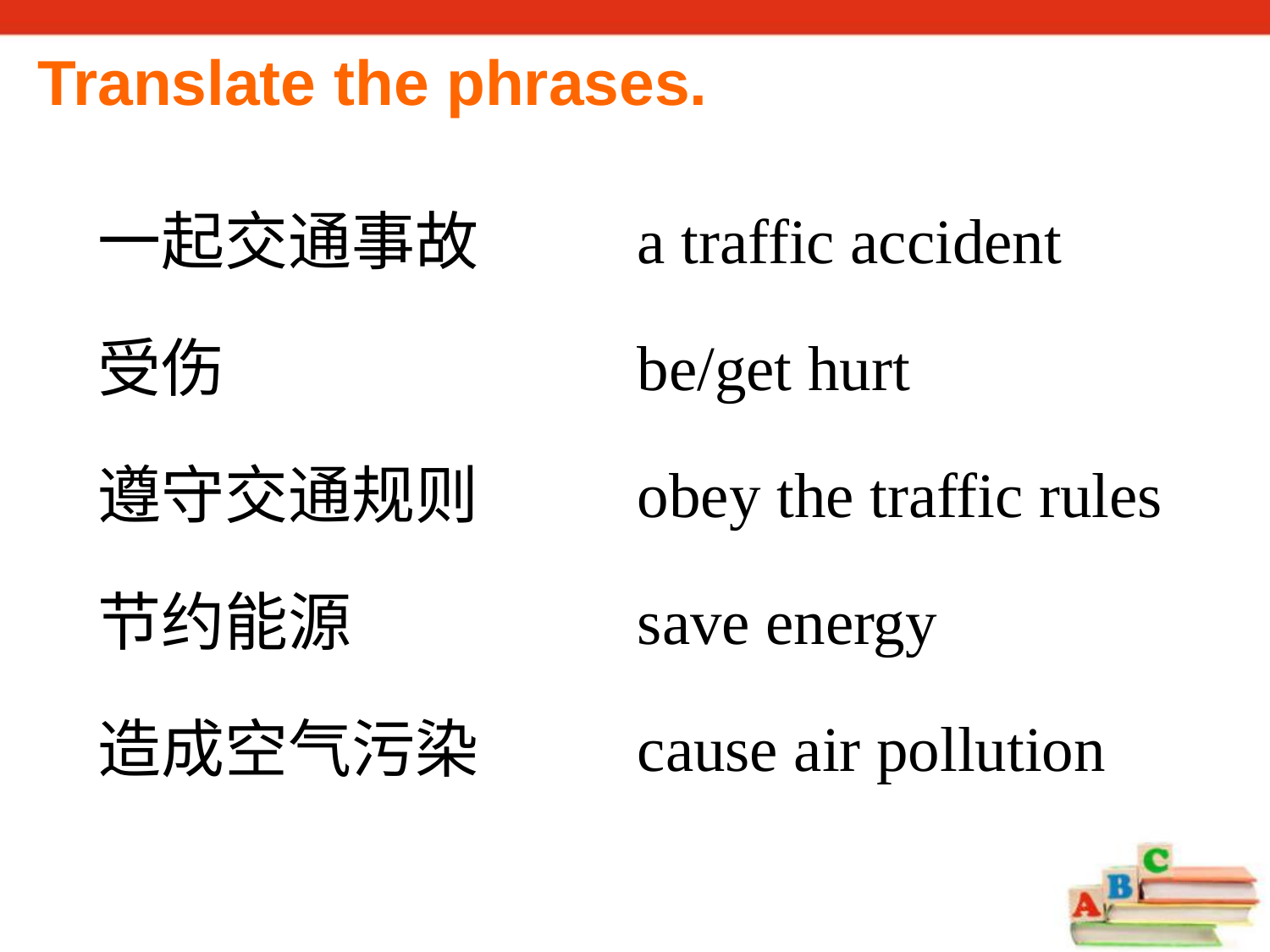

# Translate the phrases.
a traffic accident
be/get hurt
obey the traffic rules
save energy
cause air pollution
一起交通事故
受伤
遵守交通规则
节约能源
造成空气污染